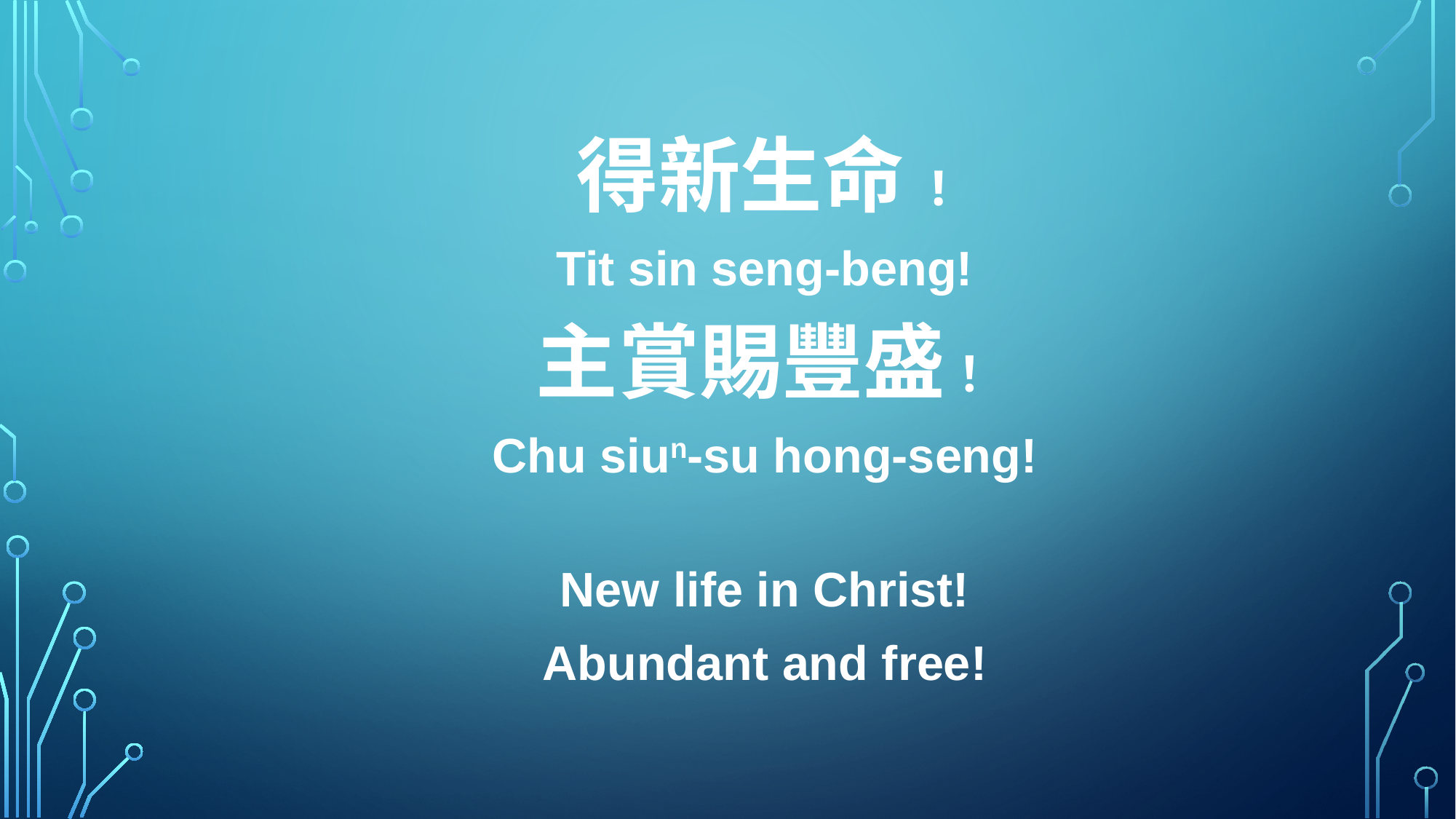

得新生命!
Tit sin seng-beng!
主賞賜豐盛！
Chu siun-su hong-seng!

New life in Christ!
Abundant and free!